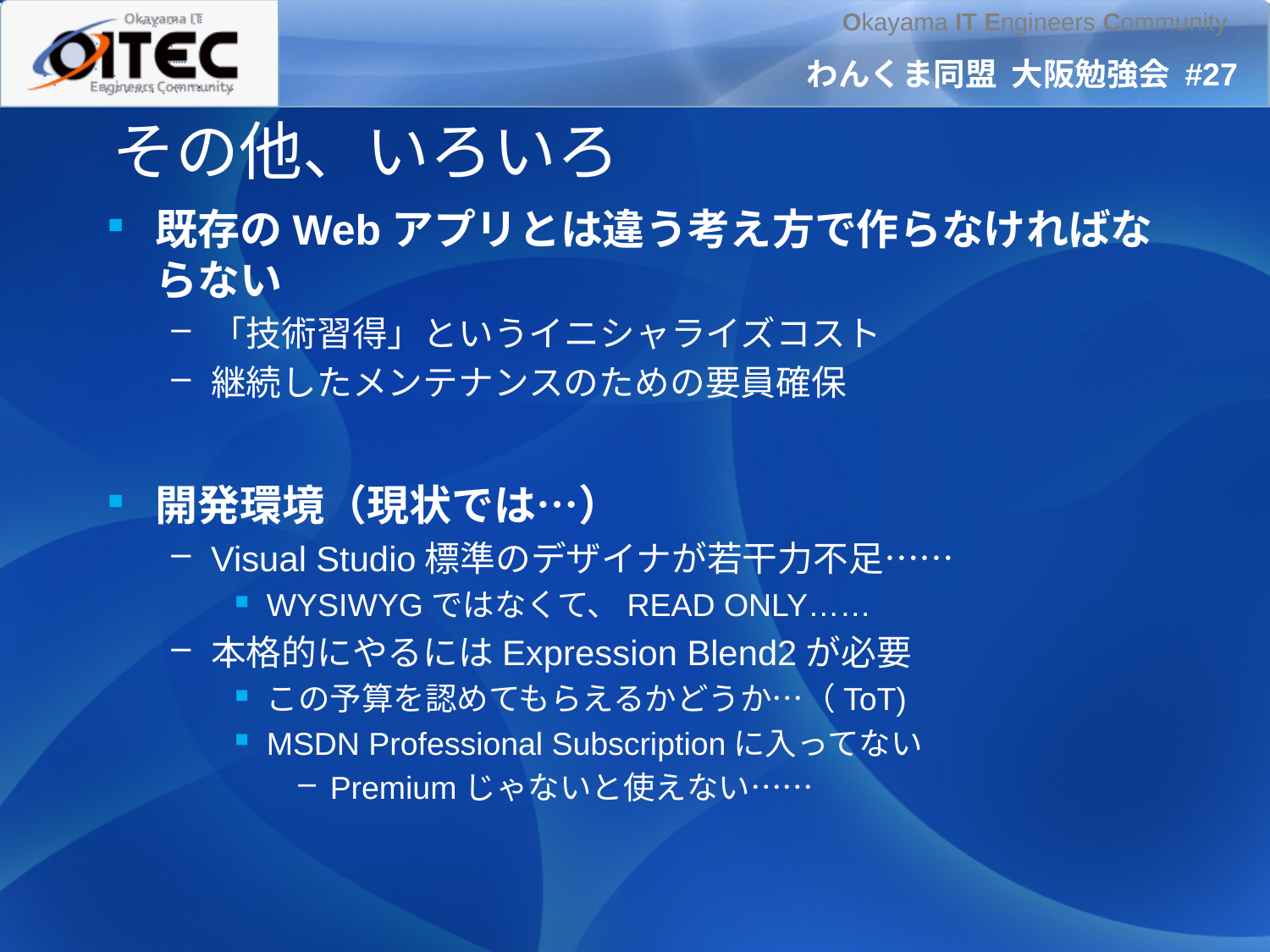

# その他、いろいろ
既存のWebアプリとは違う考え方で作らなければならない
「技術習得」というイニシャライズコスト
継続したメンテナンスのための要員確保

開発環境（現状では…）
Visual Studio標準のデザイナが若干力不足……
WYSIWYGではなくて、READ ONLY……
本格的にやるにはExpression Blend2が必要
この予算を認めてもらえるかどうか…（ToT)
MSDN Professional Subscriptionに入ってない
Premiumじゃないと使えない……